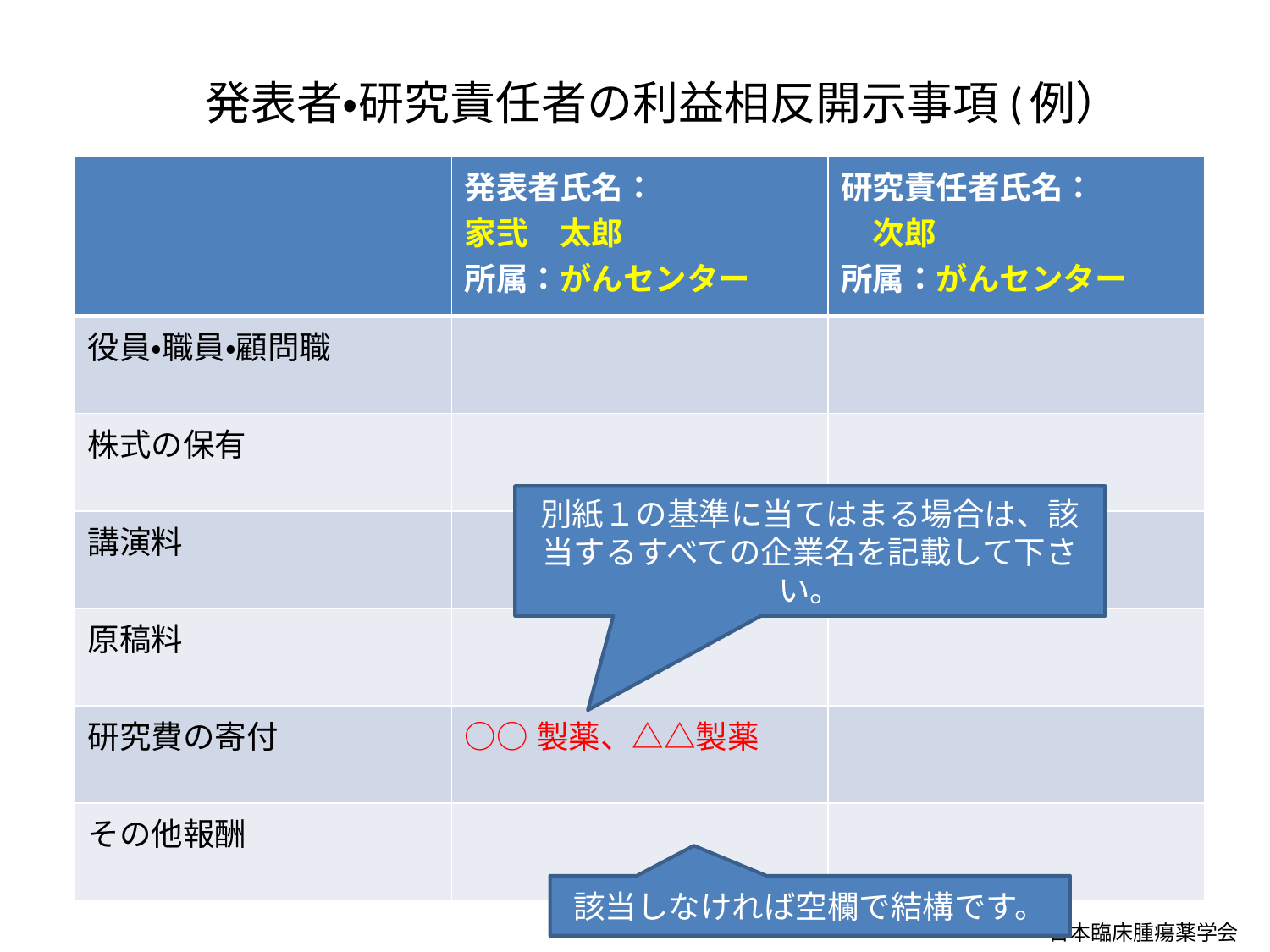

発表者・研究責任者の利益相反開示事項(例）
|  | 発表者氏名： 家弐　太郎 所属：がんセンター | 研究責任者氏名： 　次郎 所属：がんセンター |
| --- | --- | --- |
| 役員・職員・顧問職 |  |  |
| 株式の保有 |  |  |
| 講演料 |  |  |
| 原稿料 |  |  |
| 研究費の寄付 | ○○製薬、△△製薬 |  |
| その他報酬 |  |  |
別紙１の基準に当てはまる場合は、該当するすべての企業名を記載して下さい。
該当しなければ空欄で結構です。
日本臨床腫瘍薬学会